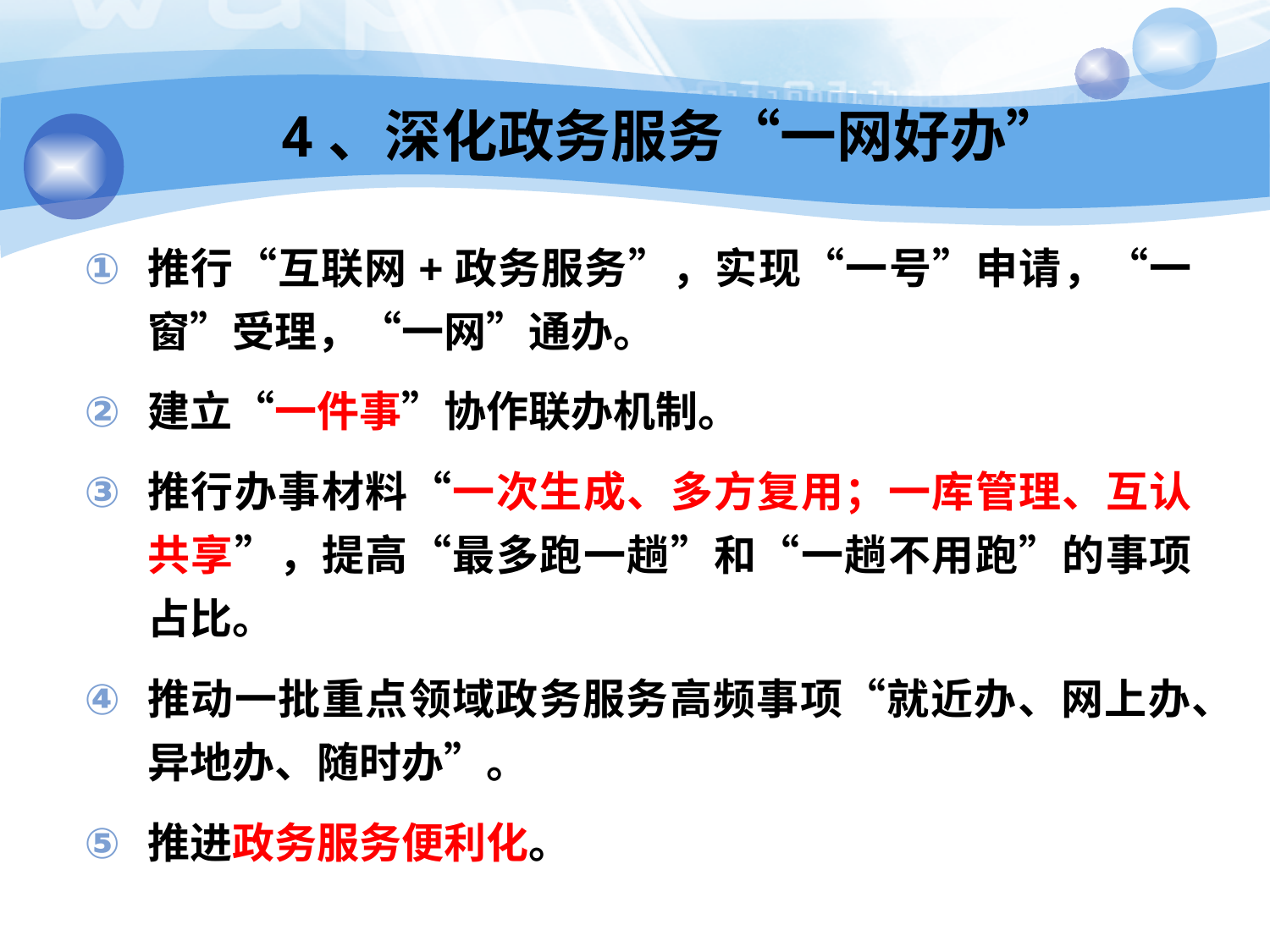

# 4、深化政务服务“一网好办”
推行“互联网+政务服务”，实现“一号”申请，“一窗”受理，“一网”通办。
建立“一件事”协作联办机制。
推行办事材料“一次生成、多方复用；一库管理、互认共享”，提高“最多跑一趟”和“一趟不用跑”的事项占比。
推动一批重点领域政务服务高频事项“就近办、网上办、异地办、随时办”。
推进政务服务便利化。